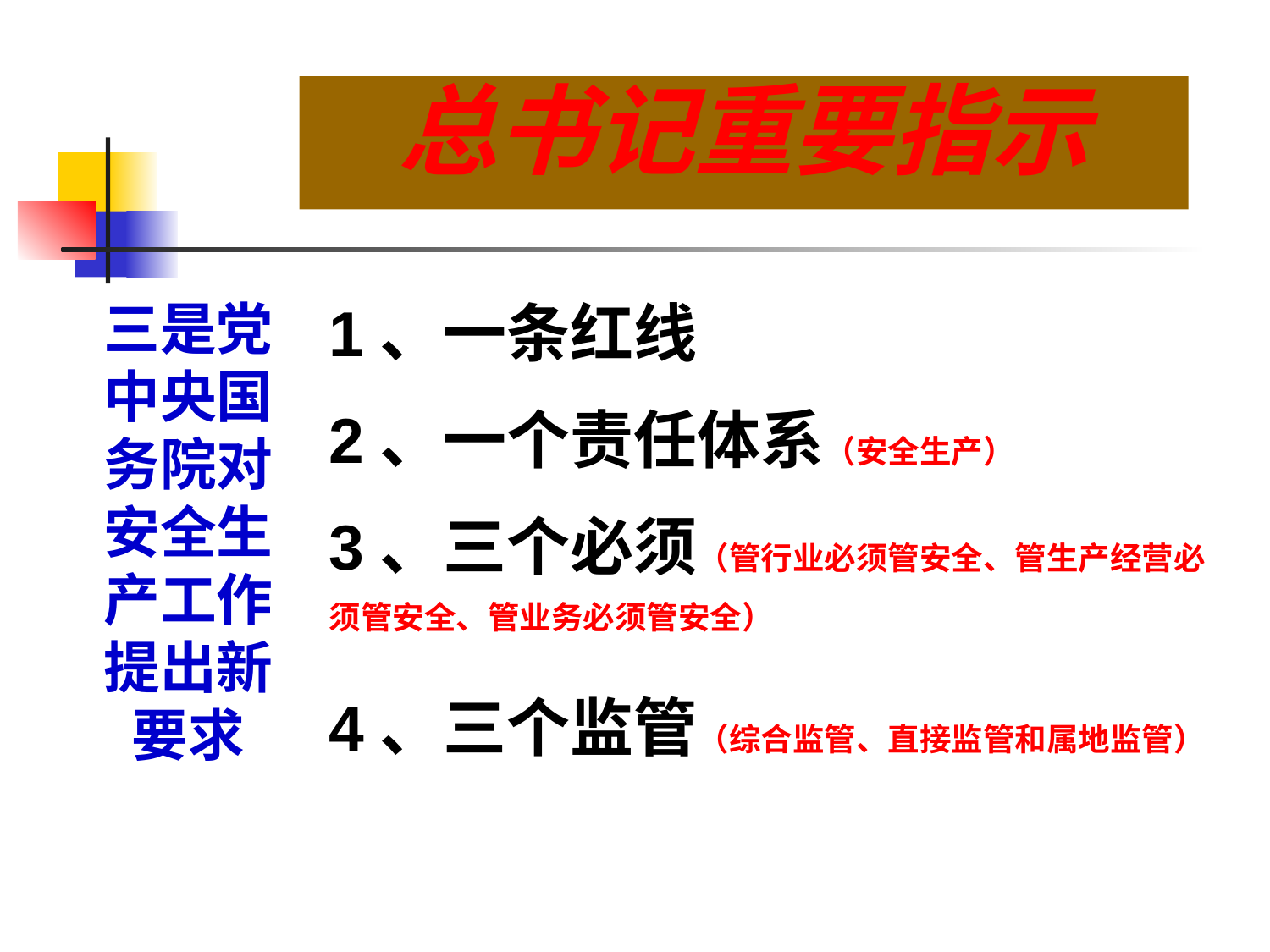

总书记重要指示
1、一条红线
2、一个责任体系（安全生产）
3、三个必须（管行业必须管安全、管生产经营必须管安全、管业务必须管安全）
4、三个监管（综合监管、直接监管和属地监管）
三是党中央国务院对安全生产工作提出新要求
51